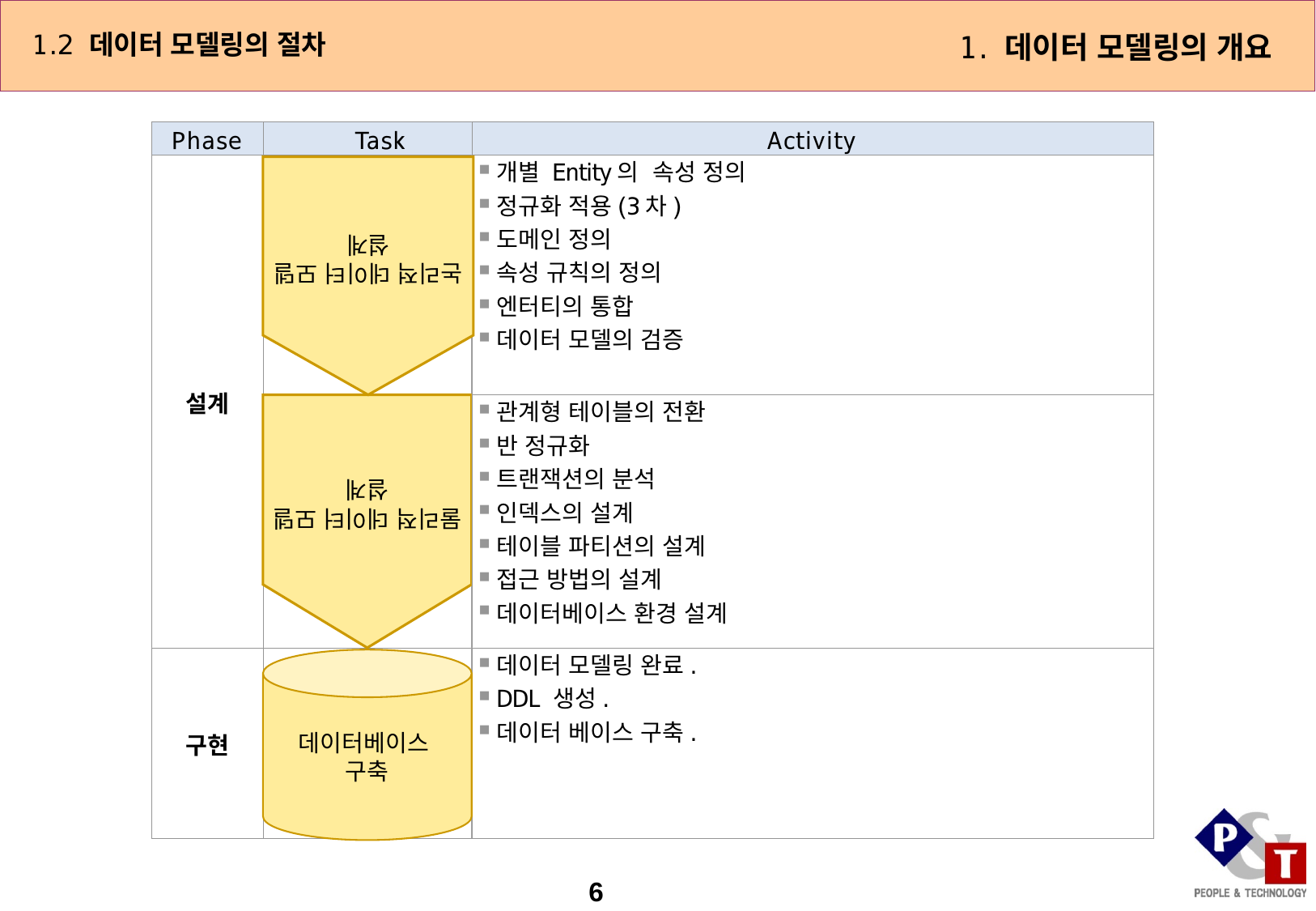

1.2 데이터 모델링의 절차
1. 데이터 모델링의 개요
Phase
Task
Activity
설계

개별 Entity의  속성 정의
정규화 적용(3차)
도메인 정의
속성 규칙의 정의
엔터티의 통합
데이터 모델의 검증
논리적 데이터 모델 설계
관계형 테이블의 전환
반 정규화
트랜잭션의 분석
인덱스의 설계
테이블 파티션의 설계
접근 방법의 설계
데이터베이스 환경 설계
물리적 데이터 모델 설계
구현

데이터 모델링 완료.
DDL 생성.
데이터 베이스 구축.

데이터베이스
구축